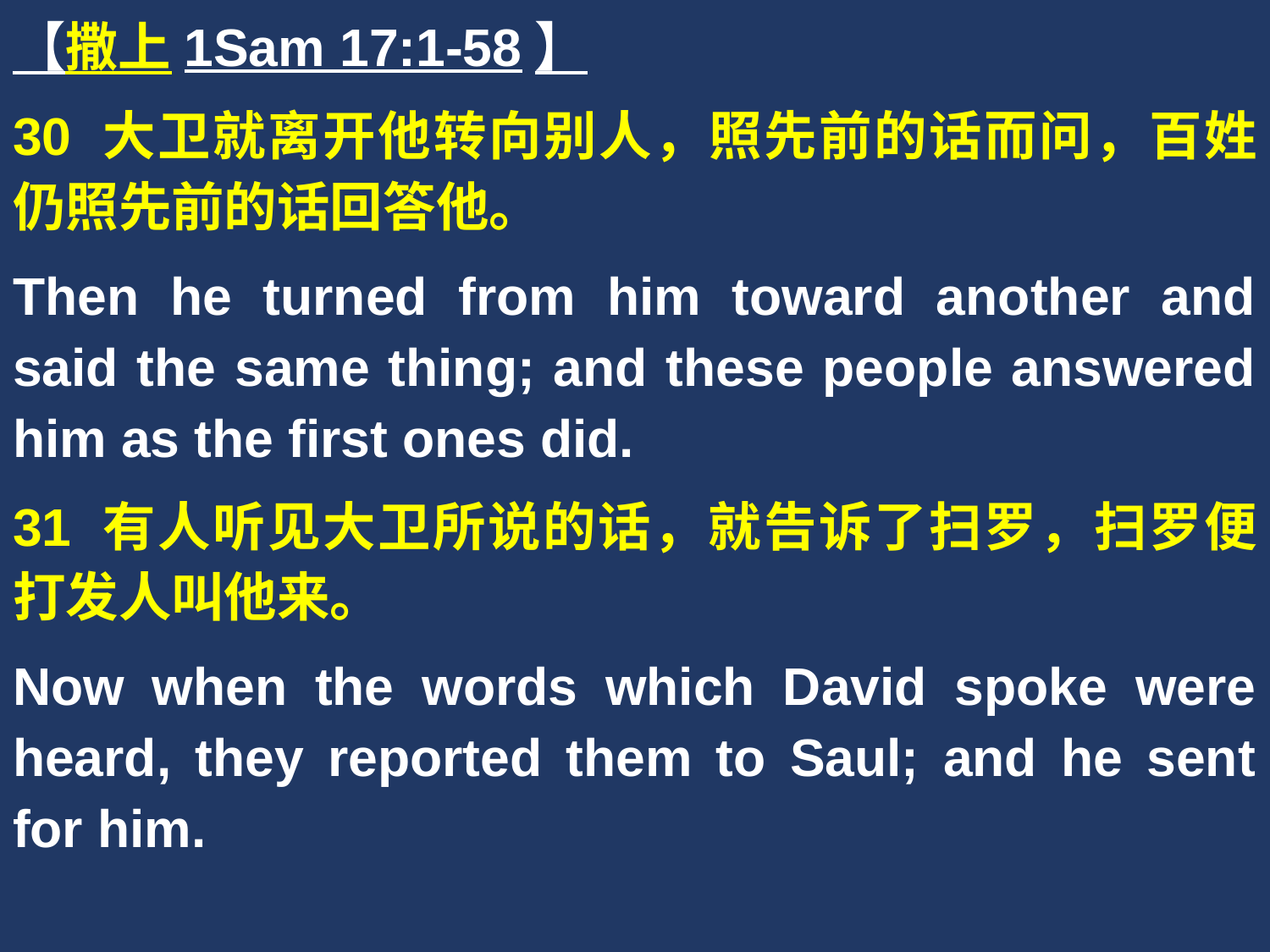

【撒上1Sam 17:1-58】
30 大卫就离开他转向别人，照先前的话而问，百姓仍照先前的话回答他。
Then he turned from him toward another and said the same thing; and these people answered him as the first ones did.
31 有人听见大卫所说的话，就告诉了扫罗，扫罗便打发人叫他来。
Now when the words which David spoke were heard, they reported them to Saul; and he sent for him.